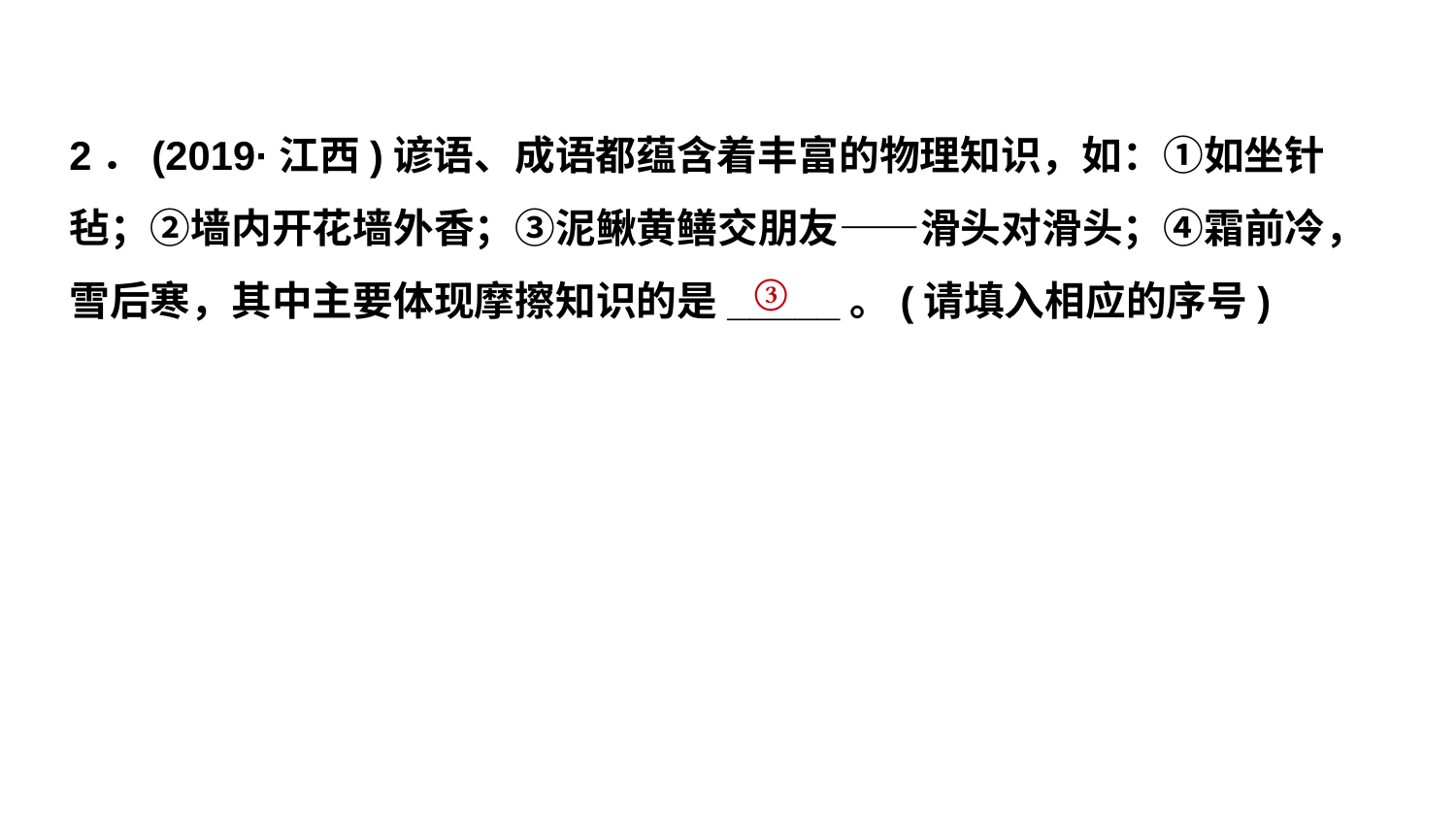

2．(2019·江西)谚语、成语都蕴含着丰富的物理知识，如：①如坐针
毡；②墙内开花墙外香；③泥鳅黄鳝交朋友——滑头对滑头；④霜前冷，
雪后寒，其中主要体现摩擦知识的是_____。(请填入相应的序号)
 ③